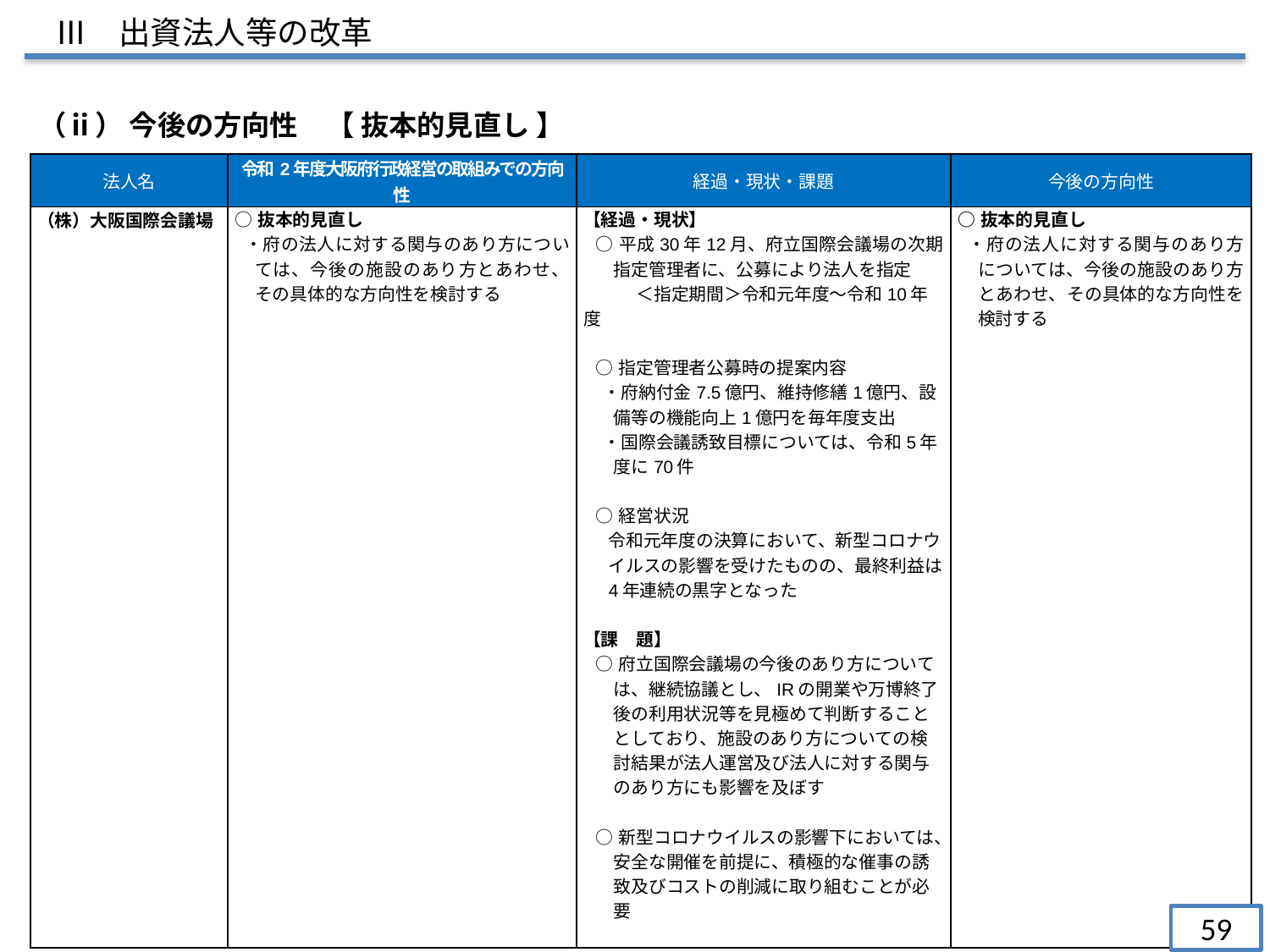

Ⅲ　出資法人等の改革
 （ⅱ） 今後の方向性　【 抜本的見直し 】
| 法人名 | 令和2年度大阪府行政経営の取組みでの方向性 | 経過・現状・課題 | 今後の方向性 |
| --- | --- | --- | --- |
| （株）大阪国際会議場 | ○抜本的見直し ・府の法人に対する関与のあり方については、今後の施設のあり方とあわせ、その具体的な方向性を検討する | 【経過・現状】 ○平成30年12月、府立国際会議場の次期指定管理者に、公募により法人を指定 　　　＜指定期間＞令和元年度～令和10年度 ○指定管理者公募時の提案内容 ・府納付金7.5億円、維持修繕1億円、設備等の機能向上1億円を毎年度支出 ・国際会議誘致目標については、令和5年度に70件 ○経営状況 令和元年度の決算において、新型コロナウイルスの影響を受けたものの、最終利益は4年連続の黒字となった 【課　題】 ○府立国際会議場の今後のあり方については、継続協議とし、IRの開業や万博終了後の利用状況等を見極めて判断することとしており、施設のあり方についての検討結果が法人運営及び法人に対する関与のあり方にも影響を及ぼす ○新型コロナウイルスの影響下においては、安全な開催を前提に、積極的な催事の誘致及びコストの削減に取り組むことが必要 | ○抜本的見直し ・府の法人に対する関与のあり方については、今後の施設のあり方とあわせ、その具体的な方向性を検討する |
|  |
| --- |
59